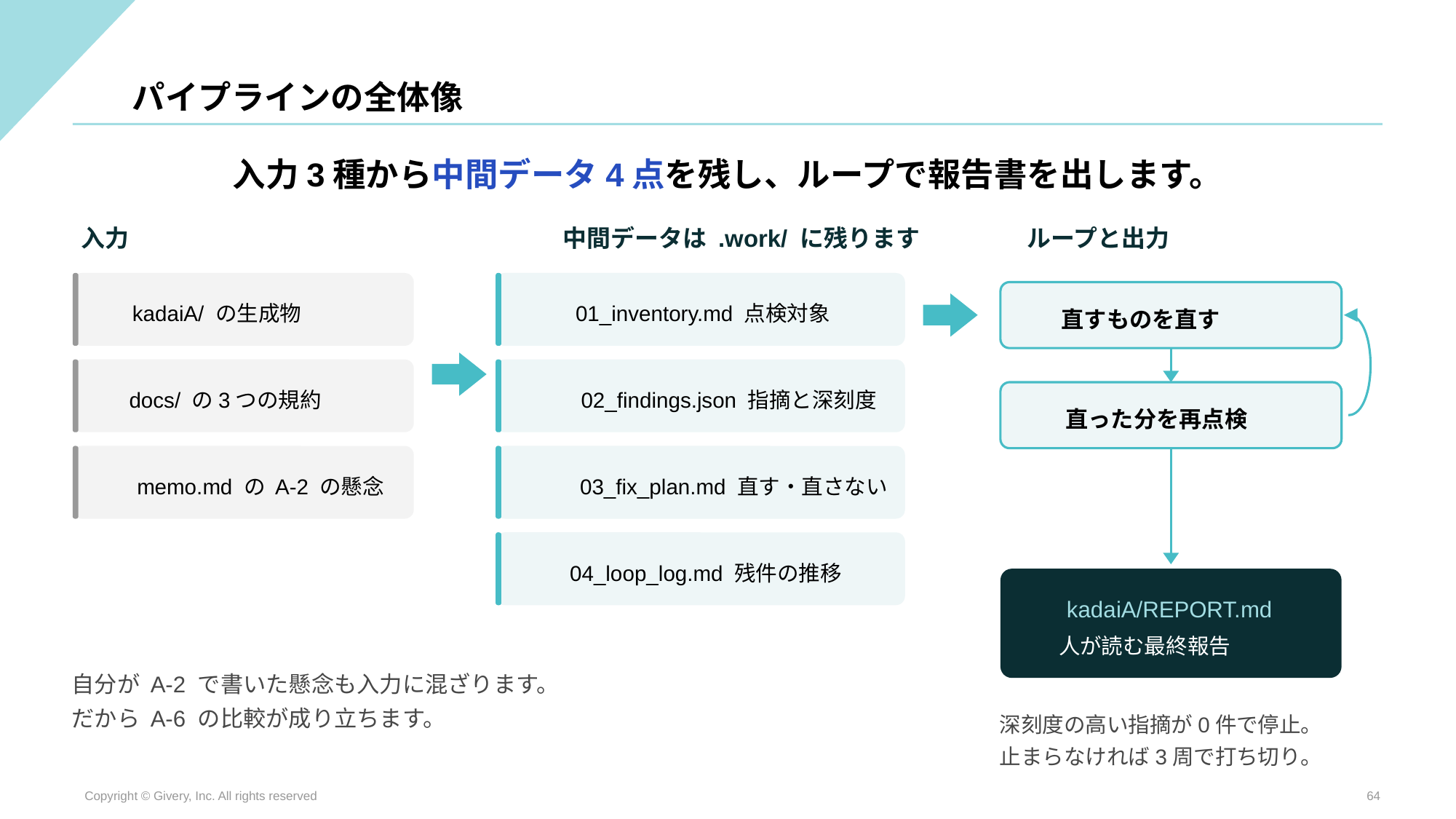

パイプラインの全体像

入力3種から中間データ4点を残し、ループで報告書を出します。
入力
中間データは .work/ に残ります
ループと出力

kadaiA/ の生成物
01_inventory.md 点検対象
直すものを直す

docs/ の3つの規約
02_findings.json 指摘と深刻度
直った分を再点検

memo.md の A-2 の懸念
03_fix_plan.md 直す・直さない

04_loop_log.md 残件の推移

kadaiA/REPORT.md
人が読む最終報告
自分が A-2 で書いた懸念も入力に混ざります。
だから A-6 の比較が成り立ちます。
深刻度の高い指摘が0件で停止。
止まらなければ3周で打ち切り。
Copyright © Givery, Inc. All rights reserved
64